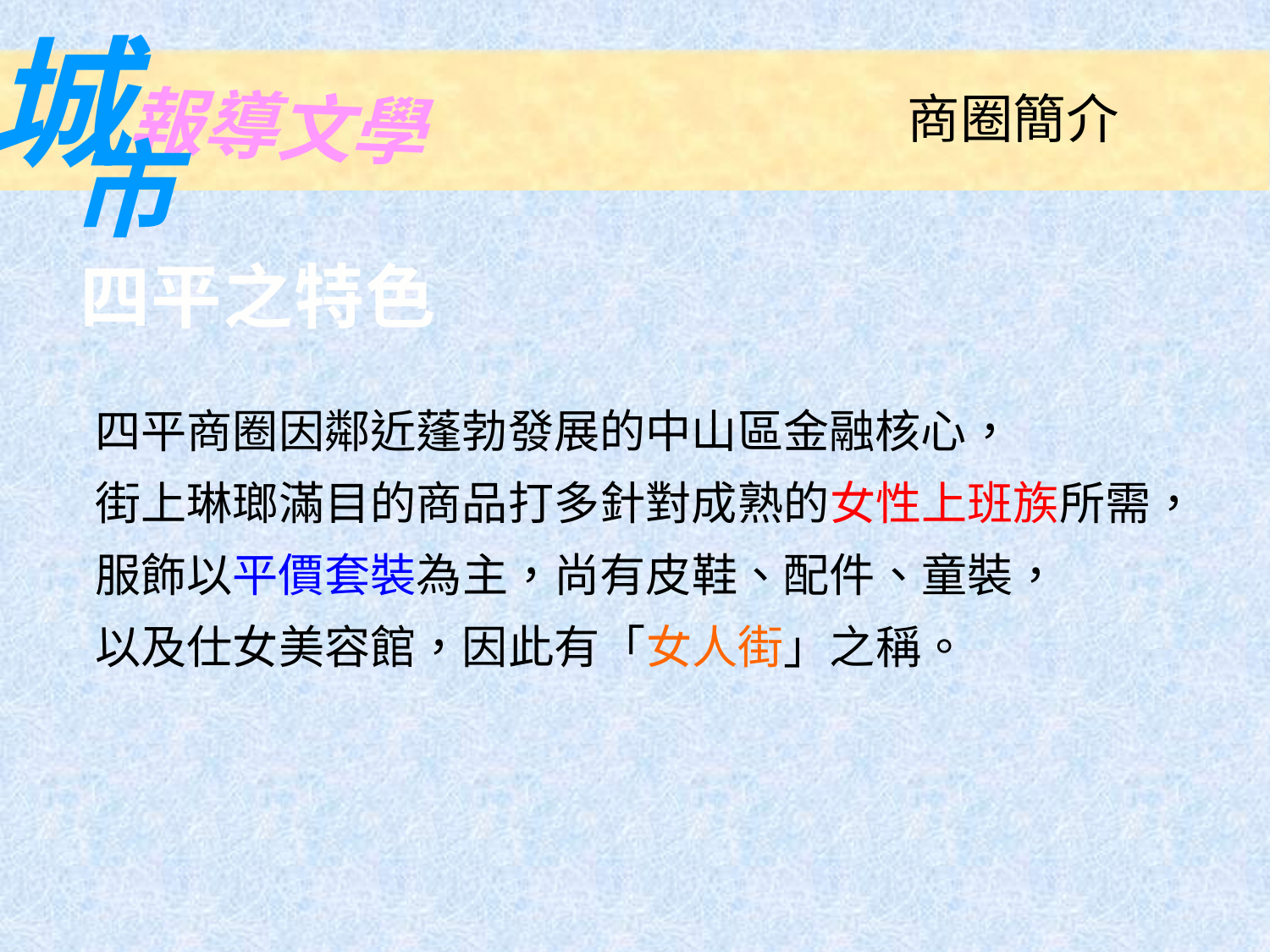

城

報導文學
市
商圈簡介
四平之特色
四平商圈因鄰近蓬勃發展的中山區金融核心，

街上琳瑯滿目的商品打多針對成熟的女性上班族所需，

服飾以平價套裝為主，尚有皮鞋、配件、童裝，

以及仕女美容館，因此有「女人街」之稱。